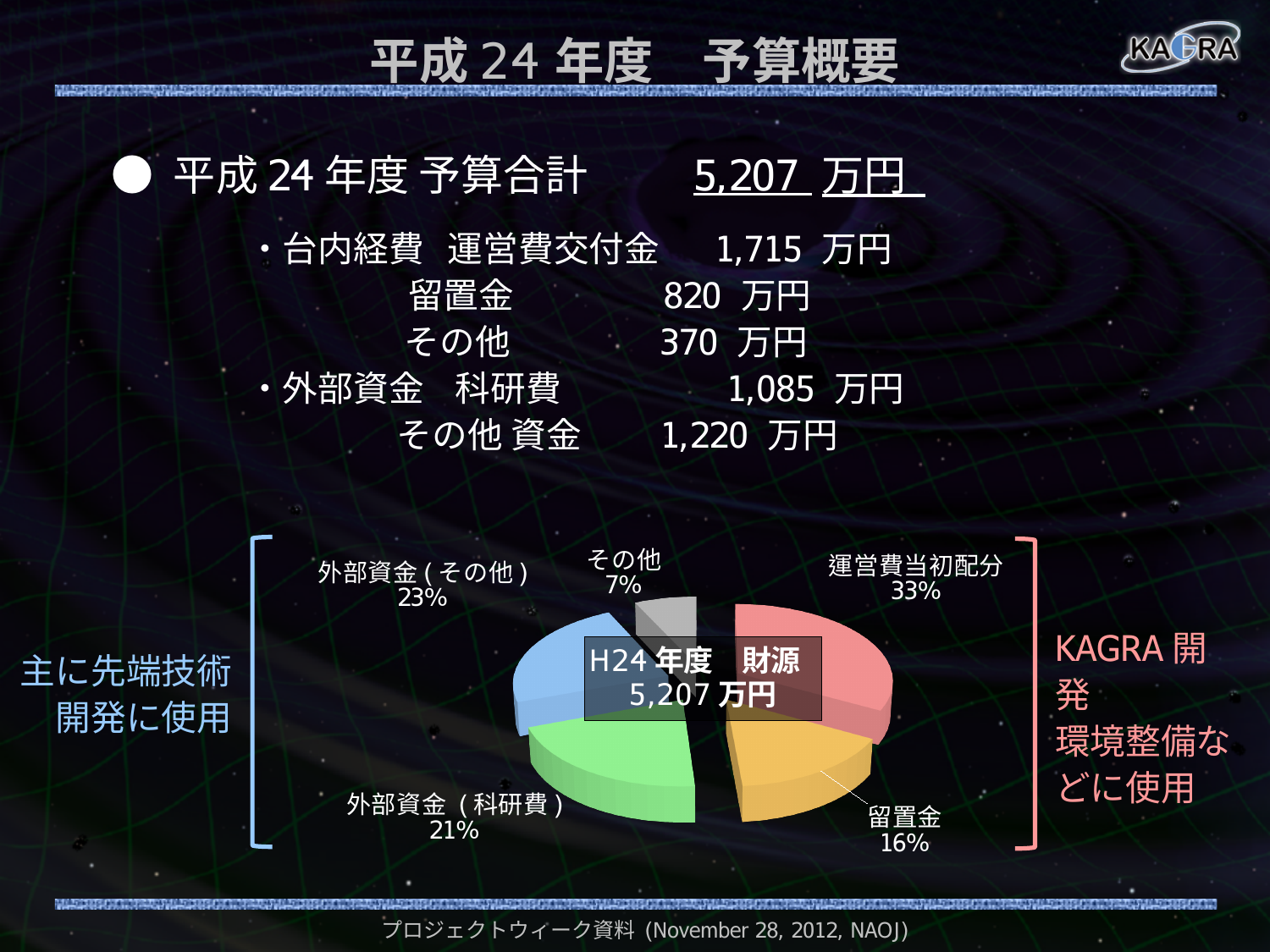

# 平成24年度　予算概要
● 平成24年度 予算合計          5,207 万円
・台内経費   運営費交付金      1,715 万円
　                留置金                  820 万円
                   その他                  370 万円
・外部資金    科研費　    　       1,085 万円
                  その他 資金         1,220 万円

[unsupported chart]

KAGRA開発
環境整備などに使用
主に先端技術
　開発に使用
プロジェクトウィーク資料 (November 28, 2012, NAOJ)